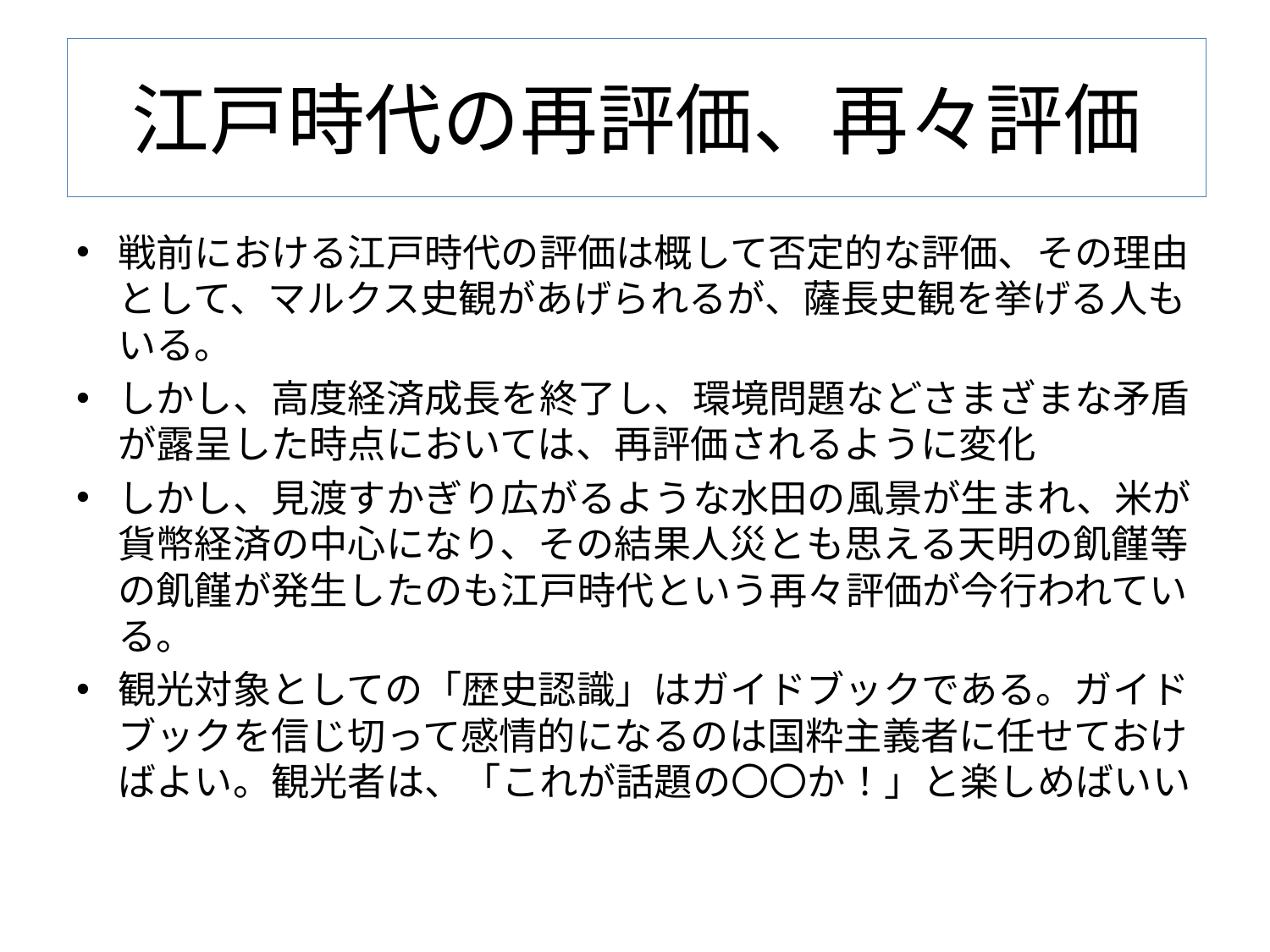

# 江戸時代の再評価、再々評価
戦前における江戸時代の評価は概して否定的な評価、その理由として、マルクス史観があげられるが、薩長史観を挙げる人もいる。
しかし、高度経済成長を終了し、環境問題などさまざまな矛盾が露呈した時点においては、再評価されるように変化
しかし、見渡すかぎり広がるような水田の風景が生まれ、米が貨幣経済の中心になり、その結果人災とも思える天明の飢饉等の飢饉が発生したのも江戸時代という再々評価が今行われている。
観光対象としての「歴史認識」はガイドブックである。ガイドブックを信じ切って感情的になるのは国粋主義者に任せておけばよい。観光者は、「これが話題の〇〇か！」と楽しめばいい